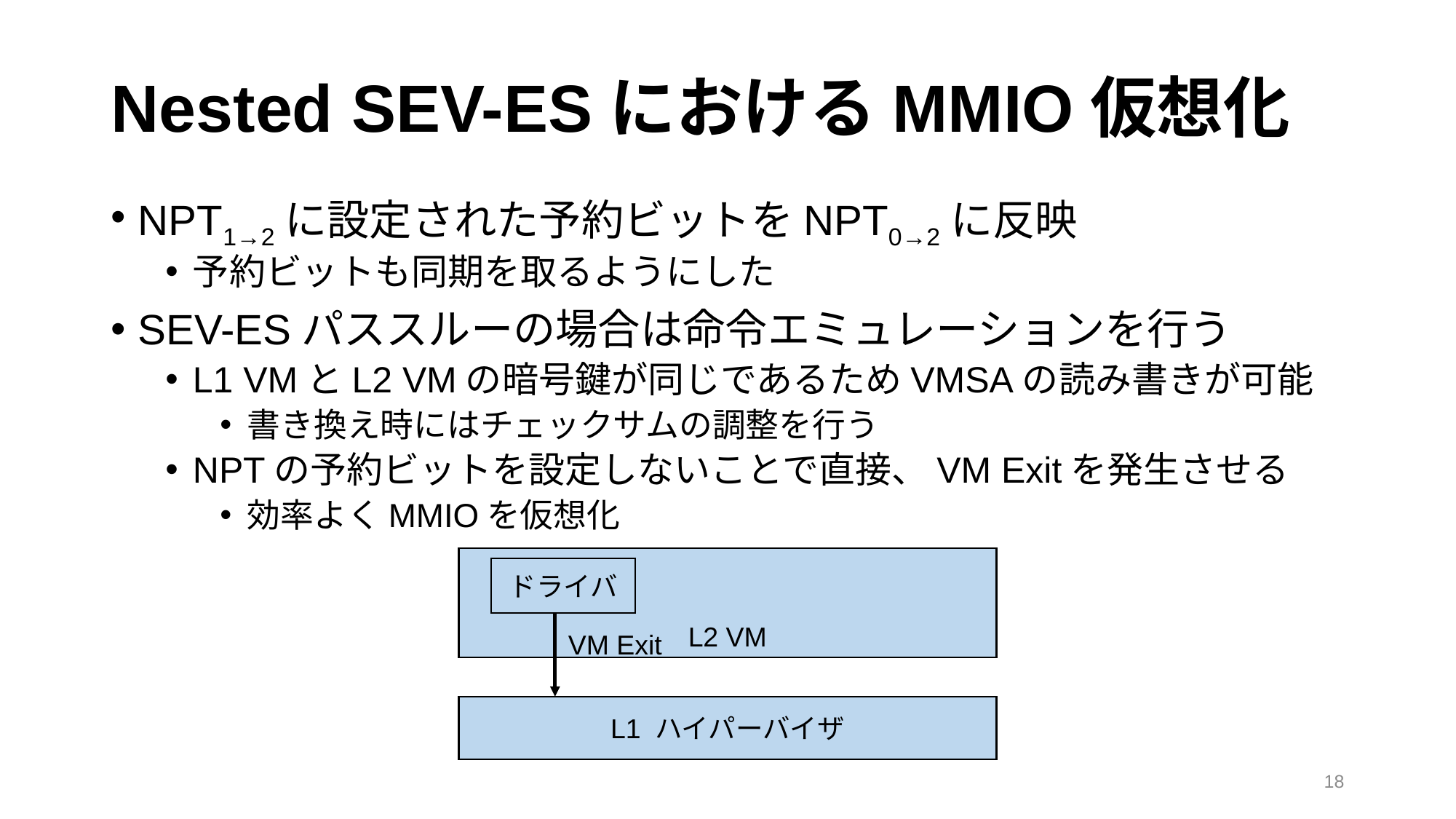

# Nested SEV-ESにおけるMMIO仮想化
NPT1→2に設定された予約ビットをNPT0→2に反映
予約ビットも同期を取るようにした
SEV-ESパススルーの場合は命令エミュレーションを行う
L1 VMとL2 VMの暗号鍵が同じであるためVMSAの読み書きが可能
書き換え時にはチェックサムの調整を行う
NPTの予約ビットを設定しないことで直接、VM Exitを発生させる
効率よくMMIOを仮想化

L2 VM
ドライバ
VM Exit
L1 ハイパーバイザ
18